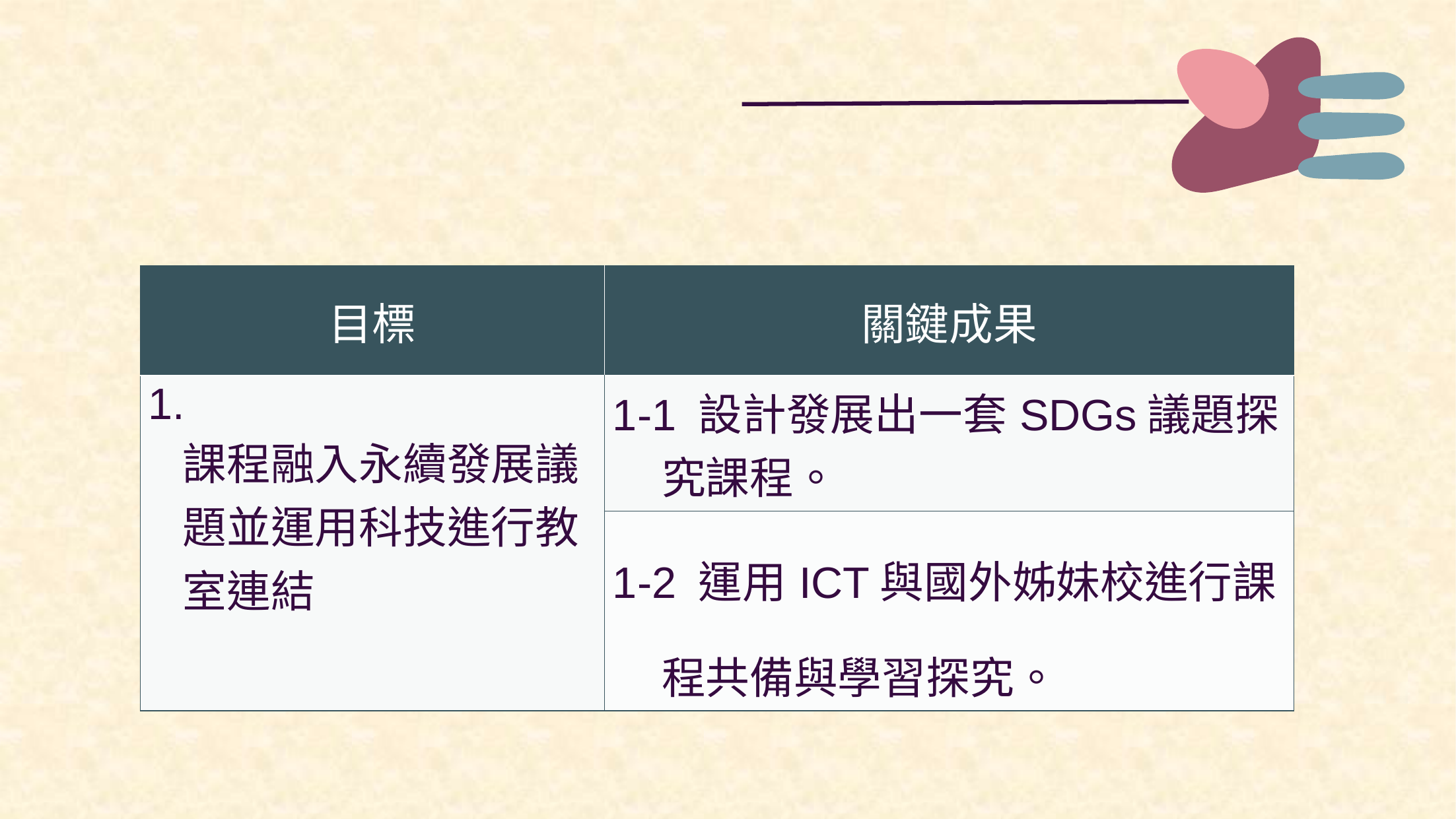

| 目標 | 關鍵成果 |
| --- | --- |
| 1. 課程融入永續發展議題並運用科技進行教室連結 | 1-1 設計發展出一套SDGs議題探究課程。 |
|  | 1-2 運用ICT與國外姊妹校進行課程共備與學習探究。 |